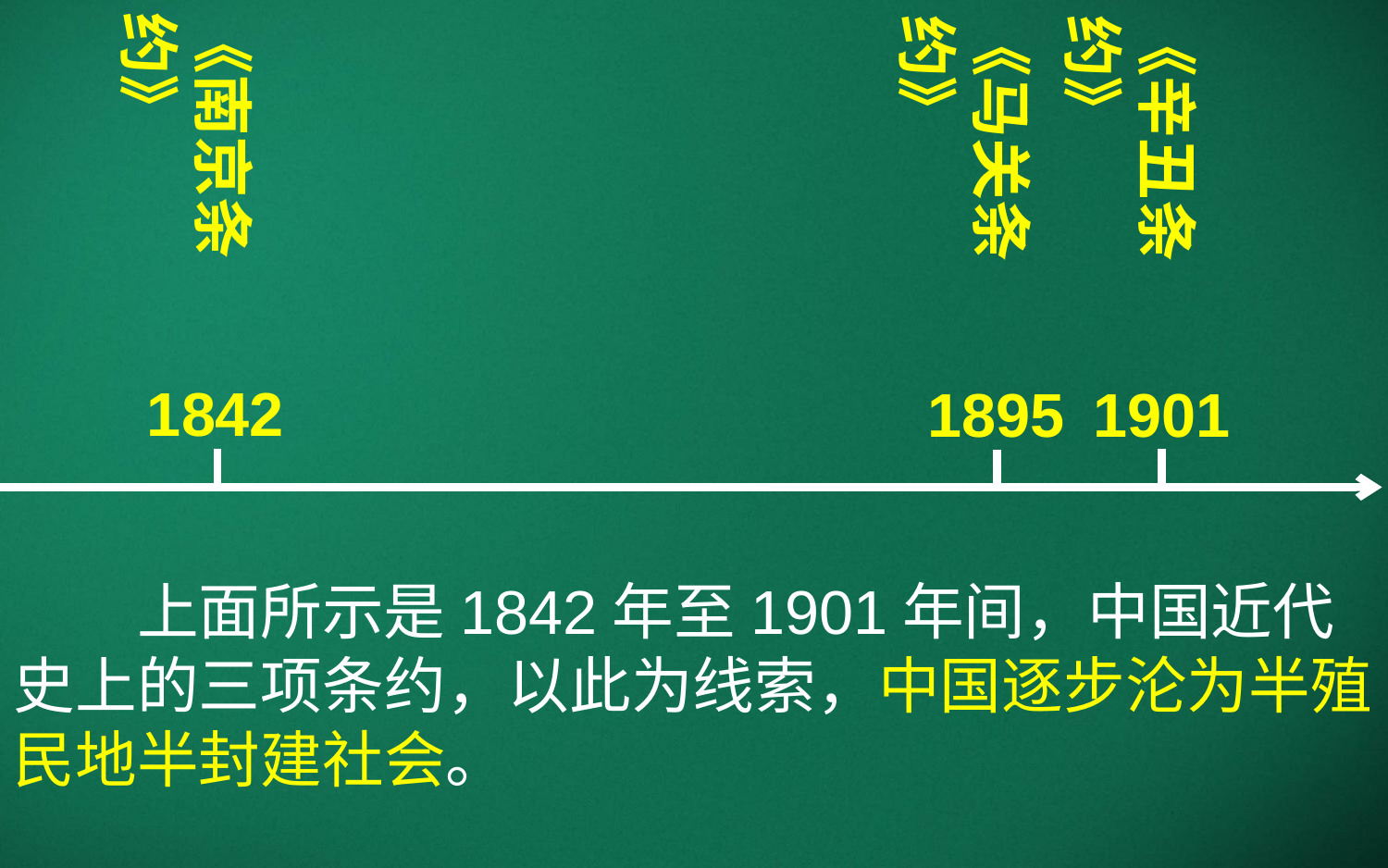

《南京条约》
《马关条约》
《辛丑条约》
1842
1901
1895
上面所示是1842年至1901年间，中国近代史上的三项条约，以此为线索，中国逐步沦为半殖民地半封建社会。